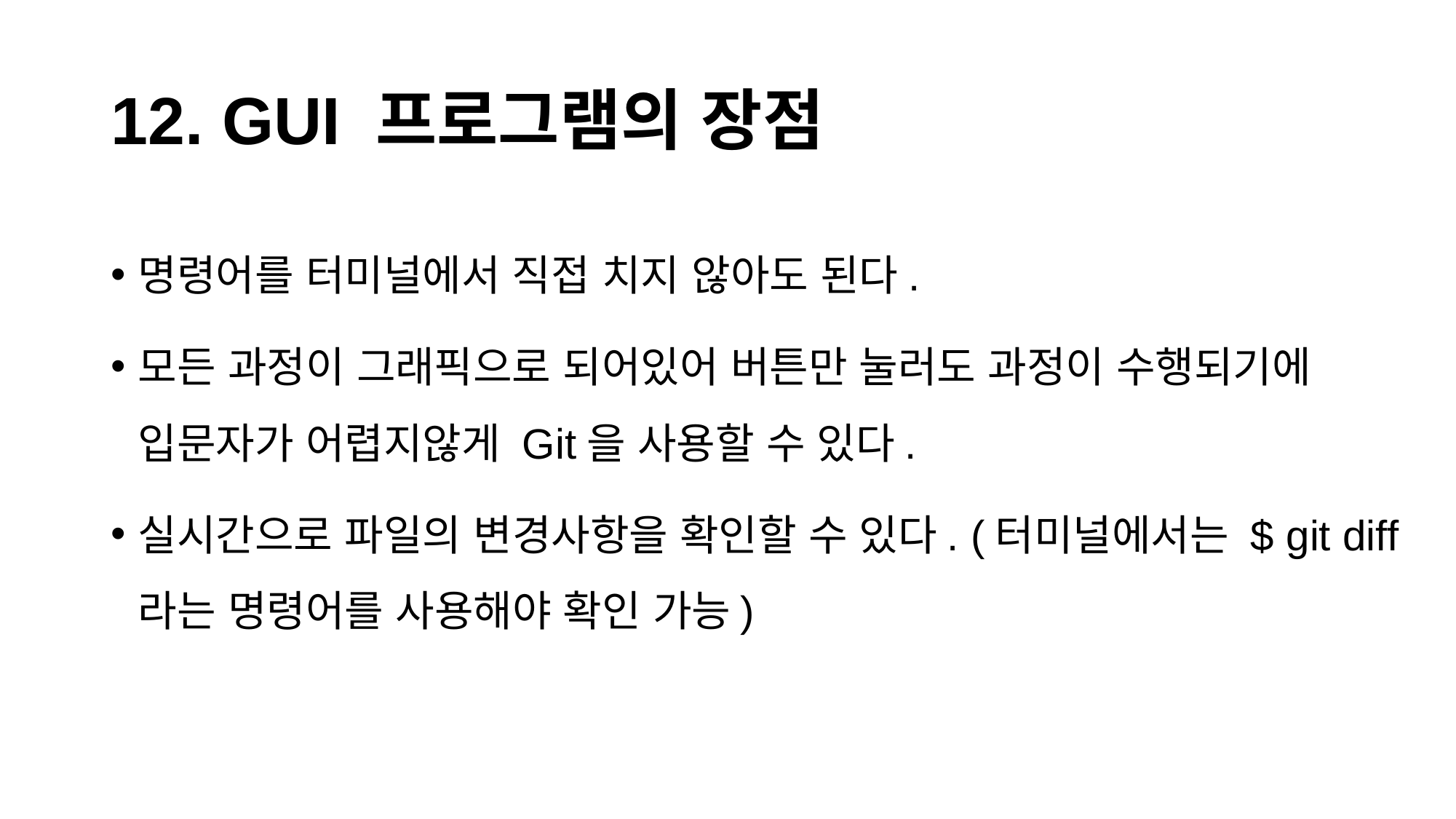

# 12. GUI 프로그램의 장점
명령어를 터미널에서 직접 치지 않아도 된다.
모든 과정이 그래픽으로 되어있어 버튼만 눌러도 과정이 수행되기에 입문자가 어렵지않게 Git을 사용할 수 있다.
실시간으로 파일의 변경사항을 확인할 수 있다. (터미널에서는 $ git diff라는 명령어를 사용해야 확인 가능)